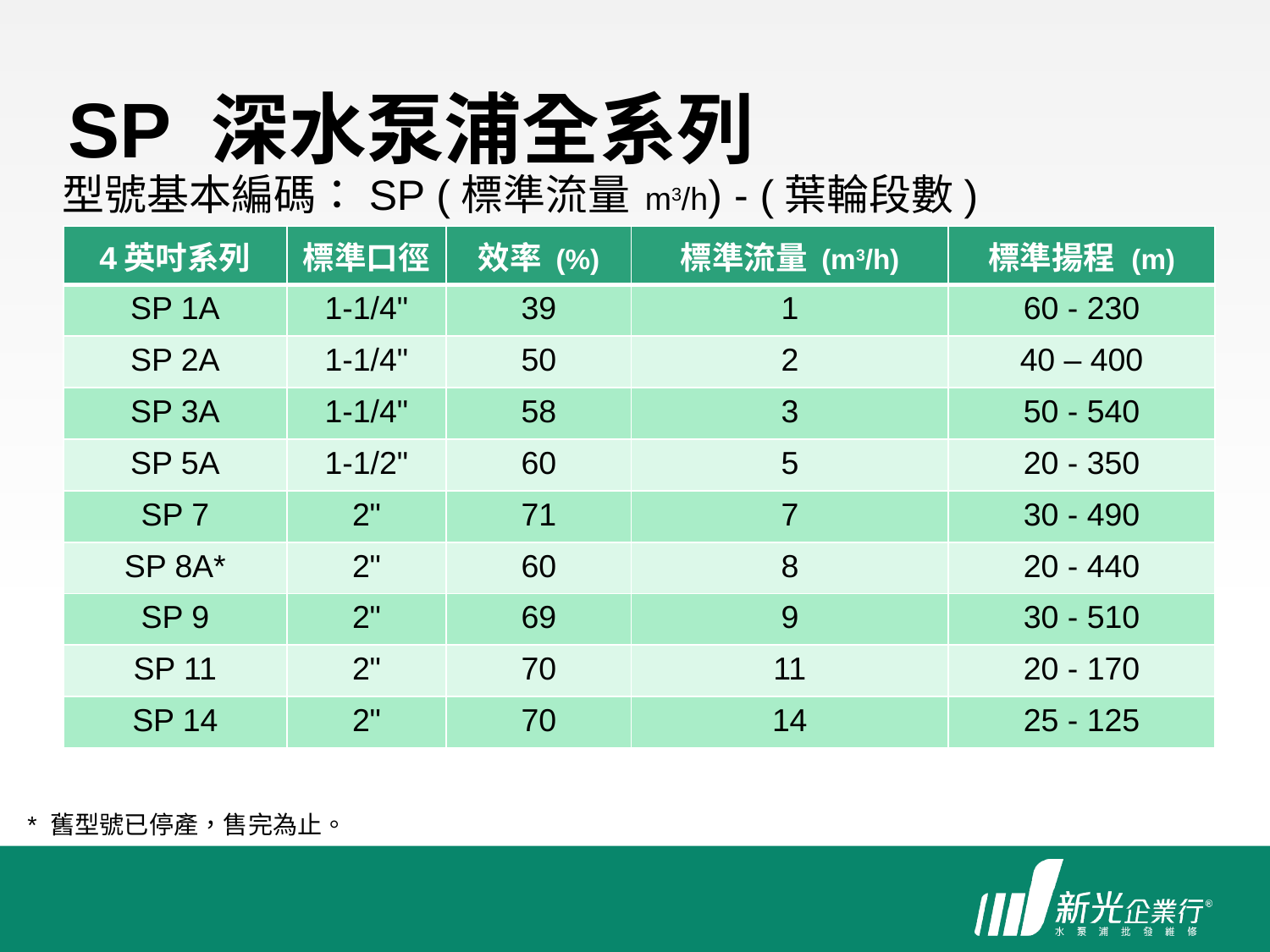

# SP 深水泵浦全系列
型號基本編碼：SP (標準流量 m3/h) - (葉輪段數)
| 4英吋系列 | 標準口徑 | 效率 (%) | 標準流量 (m3/h) | 標準揚程 (m) |
| --- | --- | --- | --- | --- |
| SP 1A | 1-1/4" | 39 | 1 | 60 - 230 |
| SP 2A | 1-1/4" | 50 | 2 | 40 – 400 |
| SP 3A | 1-1/4" | 58 | 3 | 50 - 540 |
| SP 5A | 1-1/2" | 60 | 5 | 20 - 350 |
| SP 7 | 2" | 71 | 7 | 30 - 490 |
| SP 8A\* | 2" | 60 | 8 | 20 - 440 |
| SP 9 | 2" | 69 | 9 | 30 - 510 |
| SP 11 | 2" | 70 | 11 | 20 - 170 |
| SP 14 | 2" | 70 | 14 | 25 - 125 |
* 舊型號已停產，售完為止。